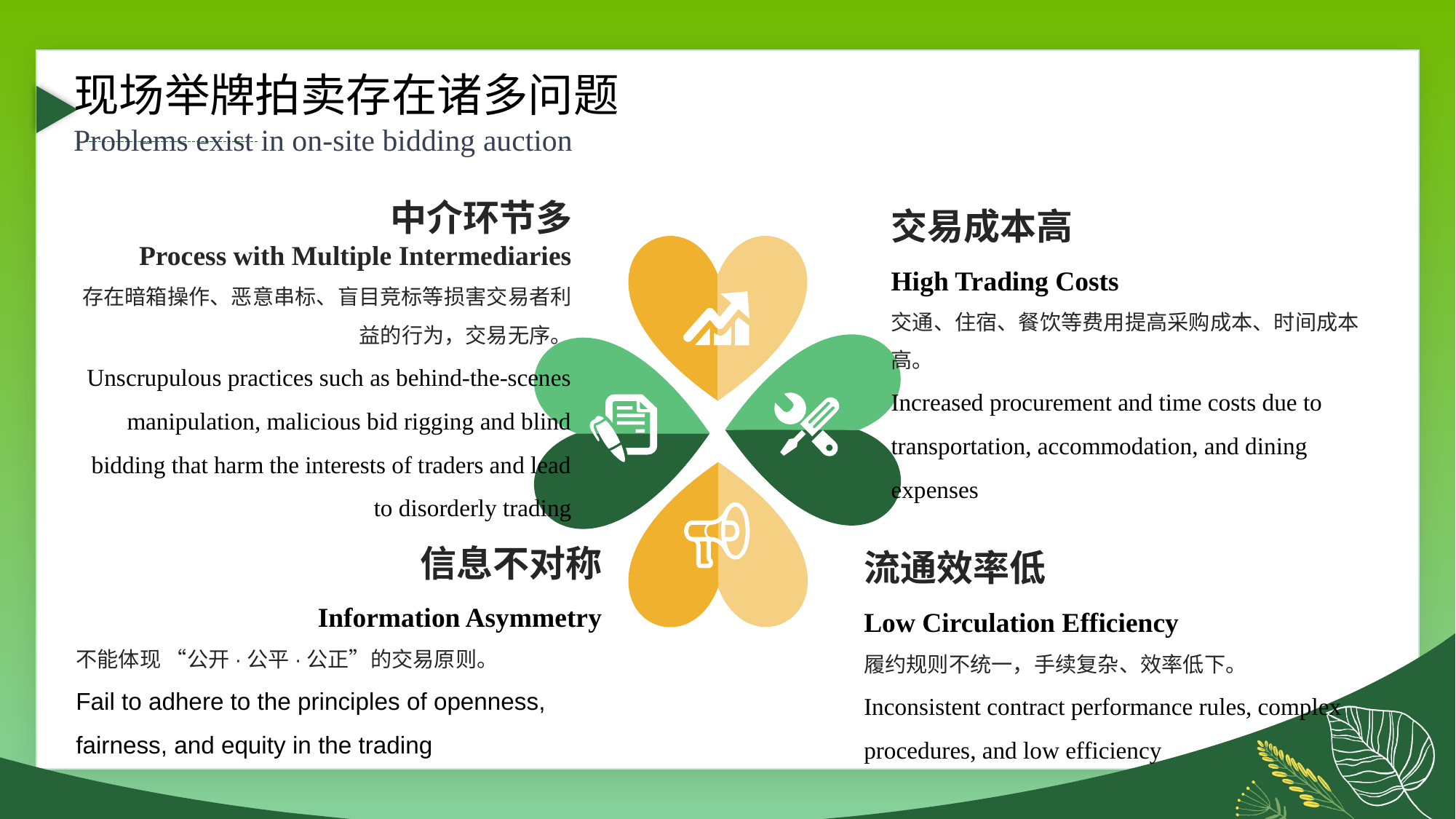

现场举牌拍卖存在诸多问题
Problems exist in on-site bidding auction

交易成本高
High Trading Costs
交通、住宿、餐饮等费用提高采购成本、时间成本高。
Increased procurement and time costs due to transportation, accommodation, and dining expenses
中介环节多
Process with Multiple Intermediaries
存在暗箱操作、恶意串标、盲目竞标等损害交易者利益的行为，交易无序。
Unscrupulous practices such as behind-the-scenes manipulation, malicious bid rigging and blind bidding that harm the interests of traders and lead to disorderly trading

信息不对称
Information Asymmetry
不能体现 “公开·公平·公正”的交易原则。
Fail to adhere to the principles of openness, fairness, and equity in the trading
流通效率低
Low Circulation Efficiency
履约规则不统一，手续复杂、效率低下。
Inconsistent contract performance rules, complex procedures, and low efficiency